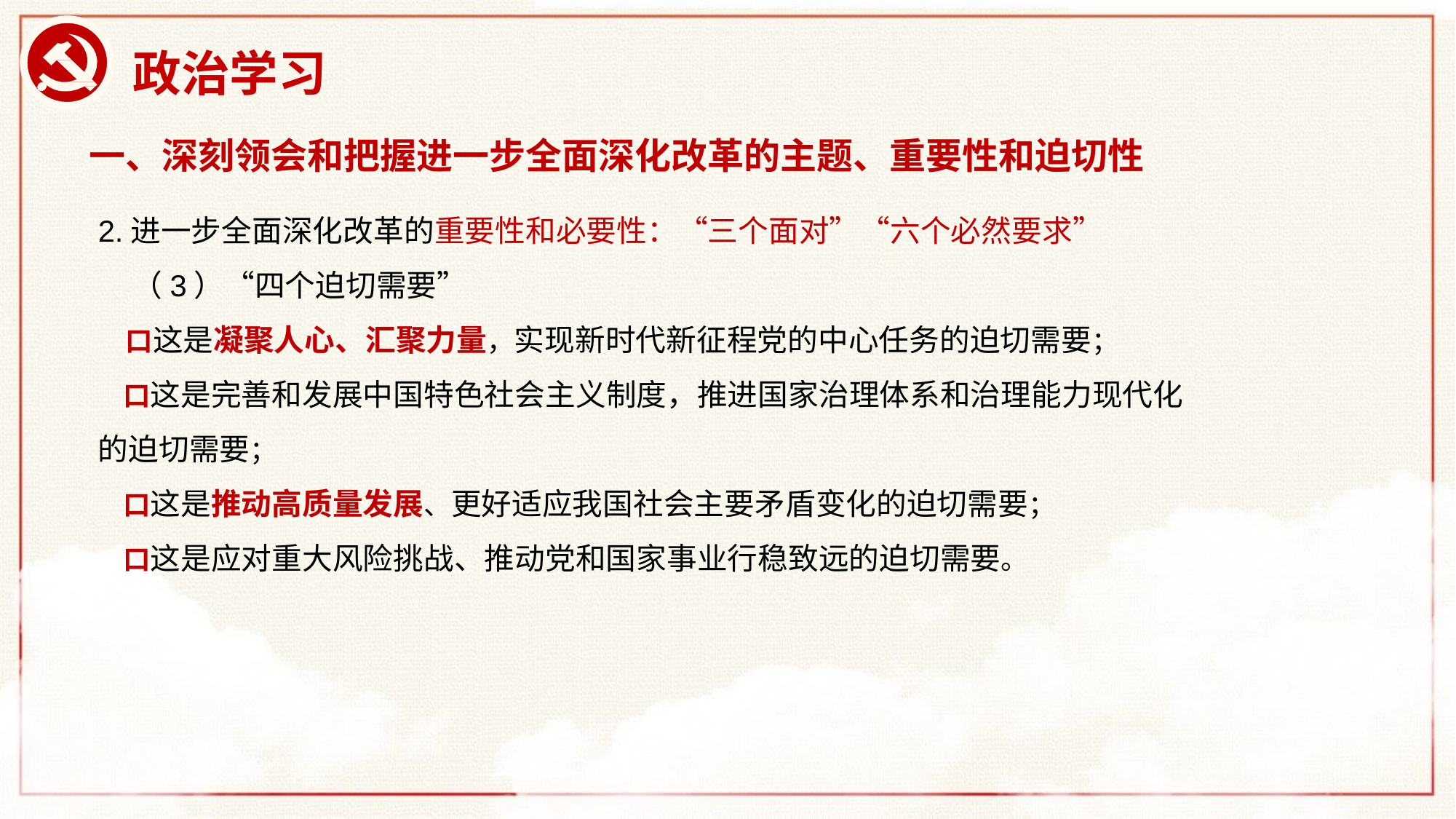

# 政治学习
一、深刻领会和把握进一步全面深化改革的主题、重要性和迫切性

2.进一步全面深化改革的重要性和必要性：“三个面对”“六个必然要求”
    （3）“四个迫切需要”
   口这是凝聚人心、汇聚力量，实现新时代新征程党的中心任务的迫切需要；
   口这是完善和发展中国特色社会主义制度，推进国家治理体系和治理能力现代化的迫切需要；
   口这是推动高质量发展、更好适应我国社会主要矛盾变化的迫切需要；
   口这是应对重大风险挑战、推动党和国家事业行稳致远的迫切需要。